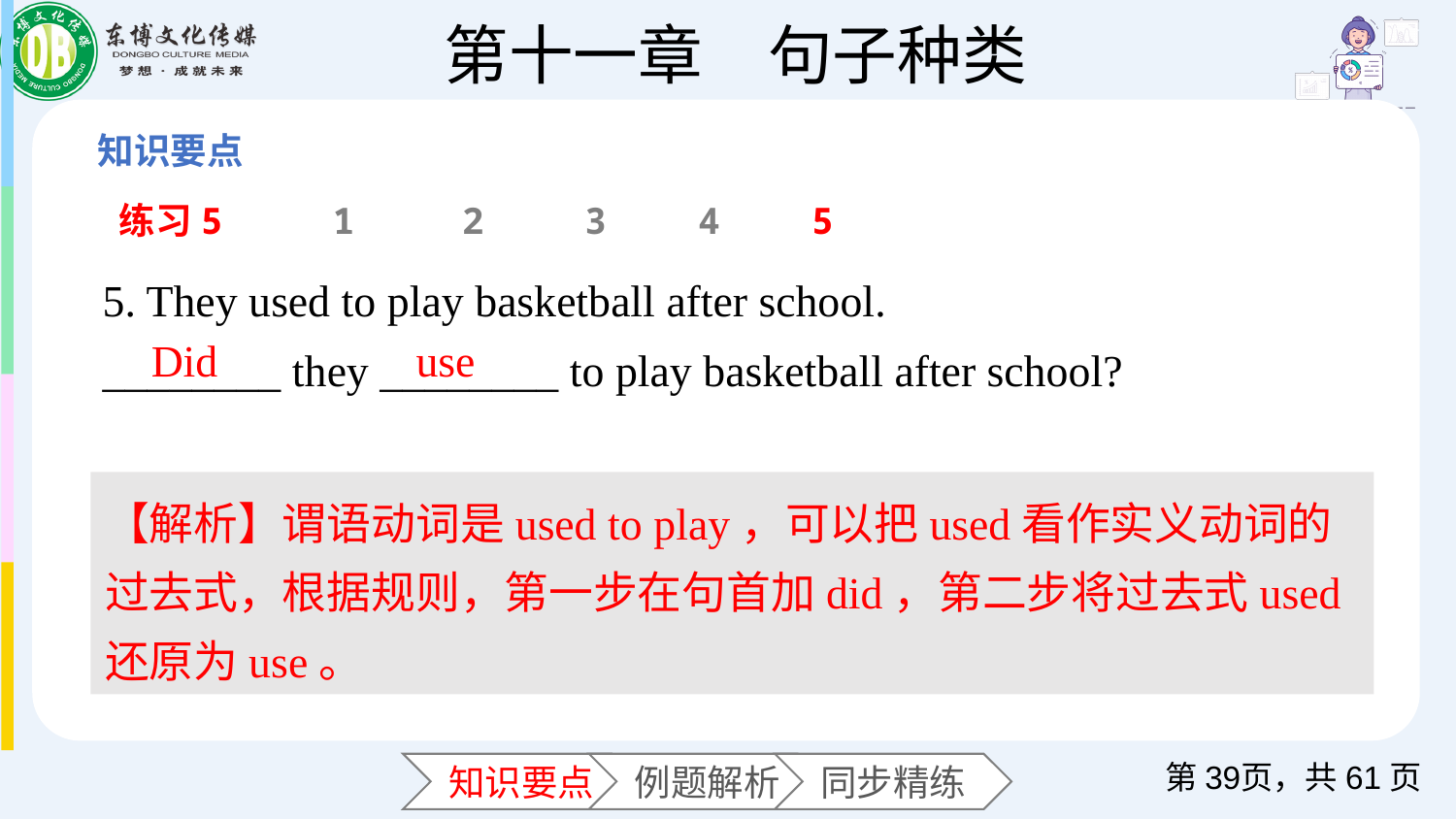

练习5
1
2
3
4
5
5. They used to play basketball after school.
________ they ________ to play basketball after school?
 Did
use
【解析】谓语动词是used to play，可以把used看作实义动词的过去式，根据规则，第一步在句首加did，第二步将过去式used还原为use。